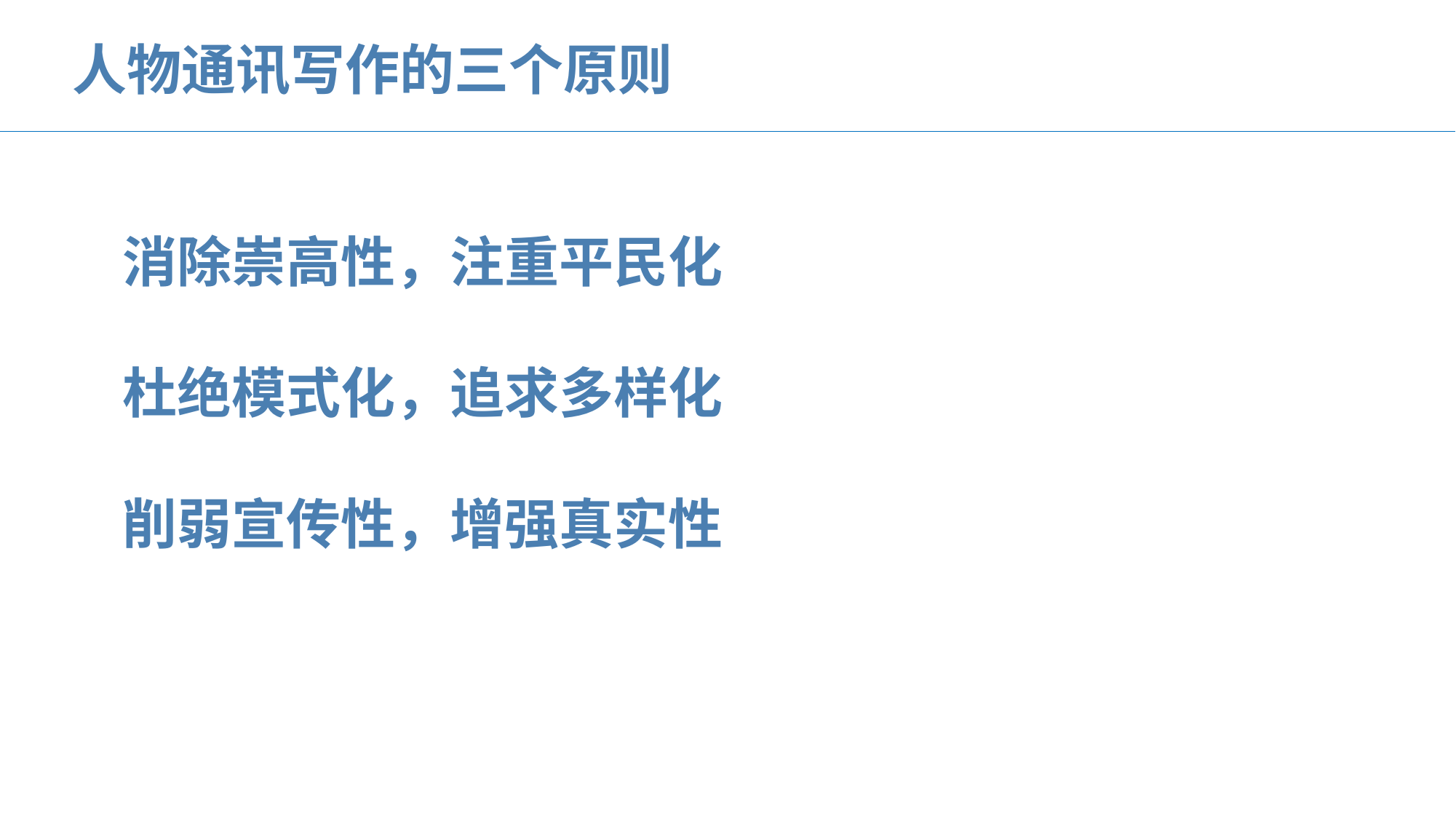

人物通讯写作的三个原则
消除崇高性，注重平民化

杜绝模式化，追求多样化

削弱宣传性，增强真实性